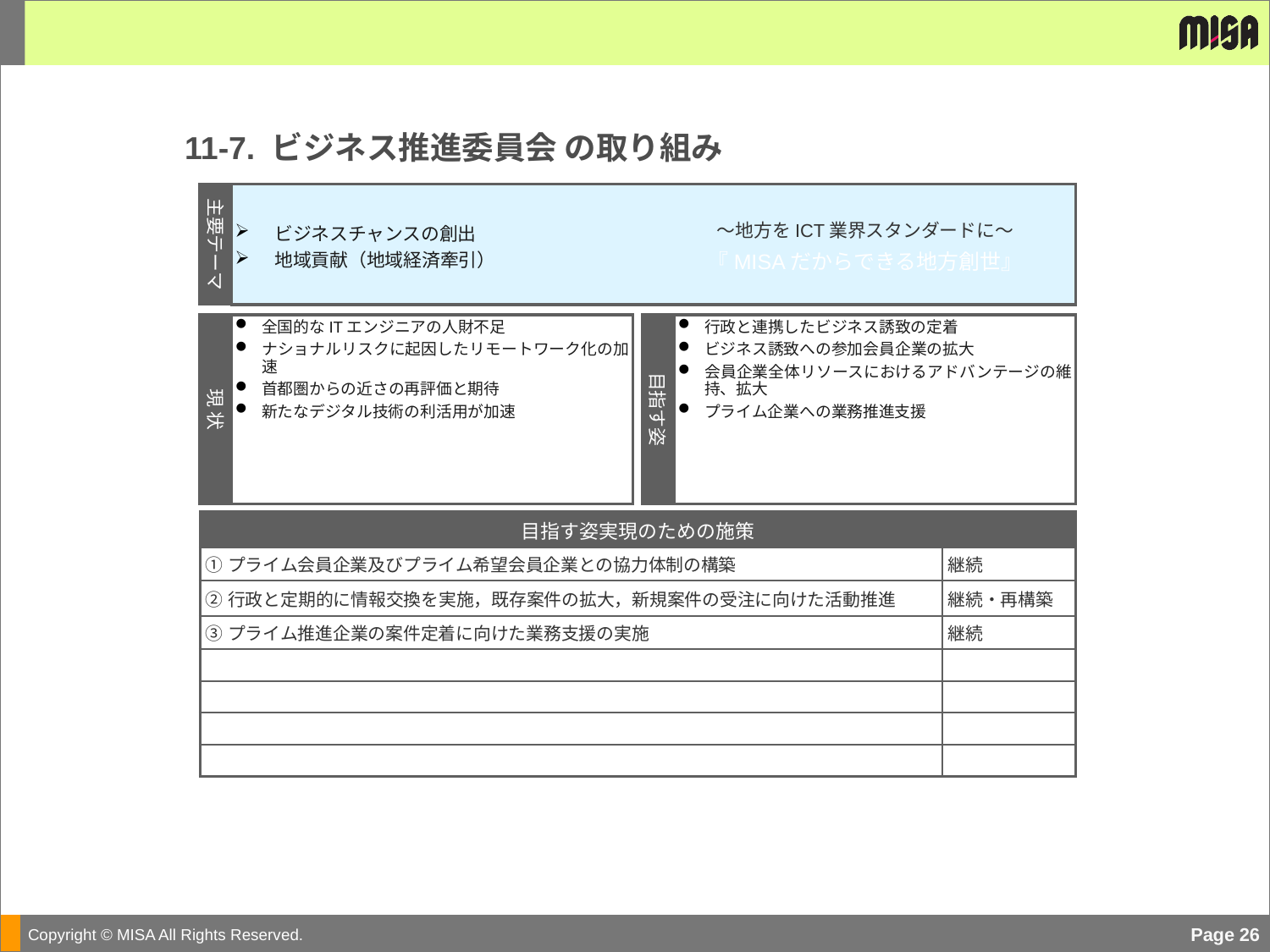

11-7. ビジネス推進委員会 の取り組み

～地方をICT業界スタンダードに～
『MISAだからできる地方創世』
主要テーマ
ビジネスチャンスの創出
地域貢献（地域経済牽引）
現 状
全国的なITエンジニアの人財不足
ナショナルリスクに起因したリモートワーク化の加速
首都圏からの近さの再評価と期待
新たなデジタル技術の利活用が加速
目指す姿
行政と連携したビジネス誘致の定着
ビジネス誘致への参加会員企業の拡大
会員企業全体リソースにおけるアドバンテージの維持、拡大
プライム企業への業務推進支援

| 目指す姿実現のための施策 |  |
| --- | --- |
| ①プライム会員企業及びプライム希望会員企業との協力体制の構築 | 継続 |
| ②行政と定期的に情報交換を実施，既存案件の拡大，新規案件の受注に向けた活動推進 | 継続・再構築 |
| ③プライム推進企業の案件定着に向けた業務支援の実施 | 継続 |
|  |  |
|  |  |
|  |  |
|  |  |